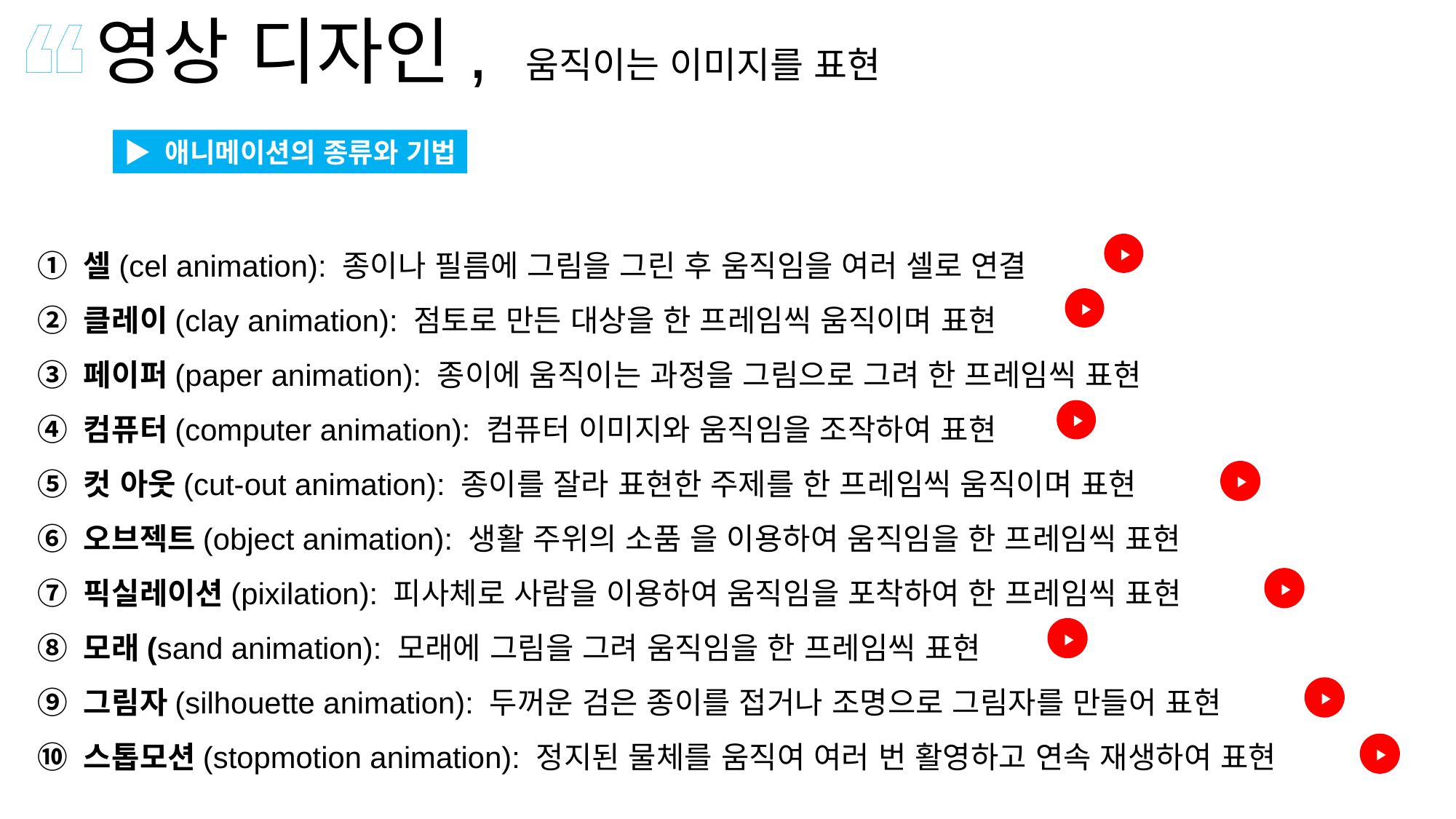

영상 디자인, 움직이는 이미지를 표현
“
▶ 애니메이션의 종류와 기법
① 셀(cel animation): 종이나 필름에 그림을 그린 후 움직임을 여러 셀로 연결
② 클레이(clay animation): 점토로 만든 대상을 한 프레임씩 움직이며 표현
③ 페이퍼(paper animation): 종이에 움직이는 과정을 그림으로 그려 한 프레임씩 표현
④ 컴퓨터(computer animation): 컴퓨터 이미지와 움직임을 조작하여 표현
⑤ 컷 아웃(cut-out animation): 종이를 잘라 표현한 주제를 한 프레임씩 움직이며 표현
⑥ 오브젝트(object animation): 생활 주위의 소품 을 이용하여 움직임을 한 프레임씩 표현
⑦ 픽실레이션(pixilation): 피사체로 사람을 이용하여 움직임을 포착하여 한 프레임씩 표현
⑧ 모래(sand animation): 모래에 그림을 그려 움직임을 한 프레임씩 표현
⑨ 그림자(silhouette animation): 두꺼운 검은 종이를 접거나 조명으로 그림자를 만들어 표현
⑩ 스톱모션(stopmotion animation): 정지된 물체를 움직여 여러 번 활영하고 연속 재생하여 표현
▶
▶
▶
▶
▶
▶
▶
▶